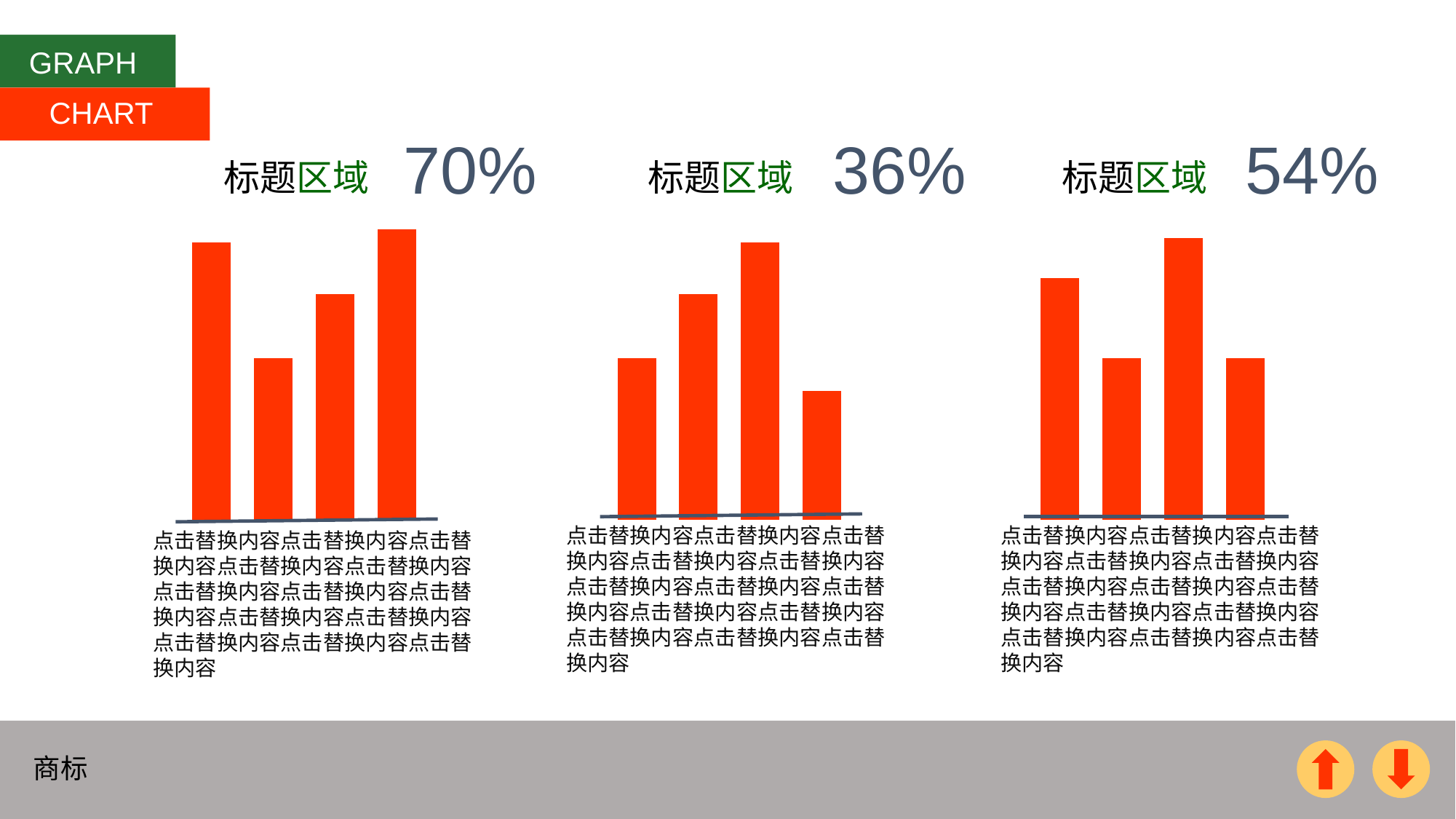

GRAPH
CHART
70%
36%
54%
标题区域
标题区域
标题区域

### Chart

| Category | 系列 1 |
|---|---|
| 类别 1 | 4.3 |
| 类别 2 | 2.5 |
| 类别 3 | 3.5 |
| 类别 4 | 4.5 |

### Chart

| Category | 系列 1 |
|---|---|
| 类别 1 | 2.5 |
| 类别 2 | 3.5 |
| 类别 3 | 4.3 |
| 类别 4 | 2.0 |

### Chart

| Category | 系列 1 |
|---|---|
| 类别 1 | 3.0 |
| 类别 2 | 2.0 |
| 类别 3 | 3.5 |
| 类别 4 | 2.0 |
点击替换内容点击替换内容点击替换内容点击替换内容点击替换内容点击替换内容点击替换内容点击替换内容点击替换内容点击替换内容点击替换内容点击替换内容点击替换内容
点击替换内容点击替换内容点击替换内容点击替换内容点击替换内容点击替换内容点击替换内容点击替换内容点击替换内容点击替换内容点击替换内容点击替换内容点击替换内容
点击替换内容点击替换内容点击替换内容点击替换内容点击替换内容点击替换内容点击替换内容点击替换内容点击替换内容点击替换内容点击替换内容点击替换内容点击替换内容